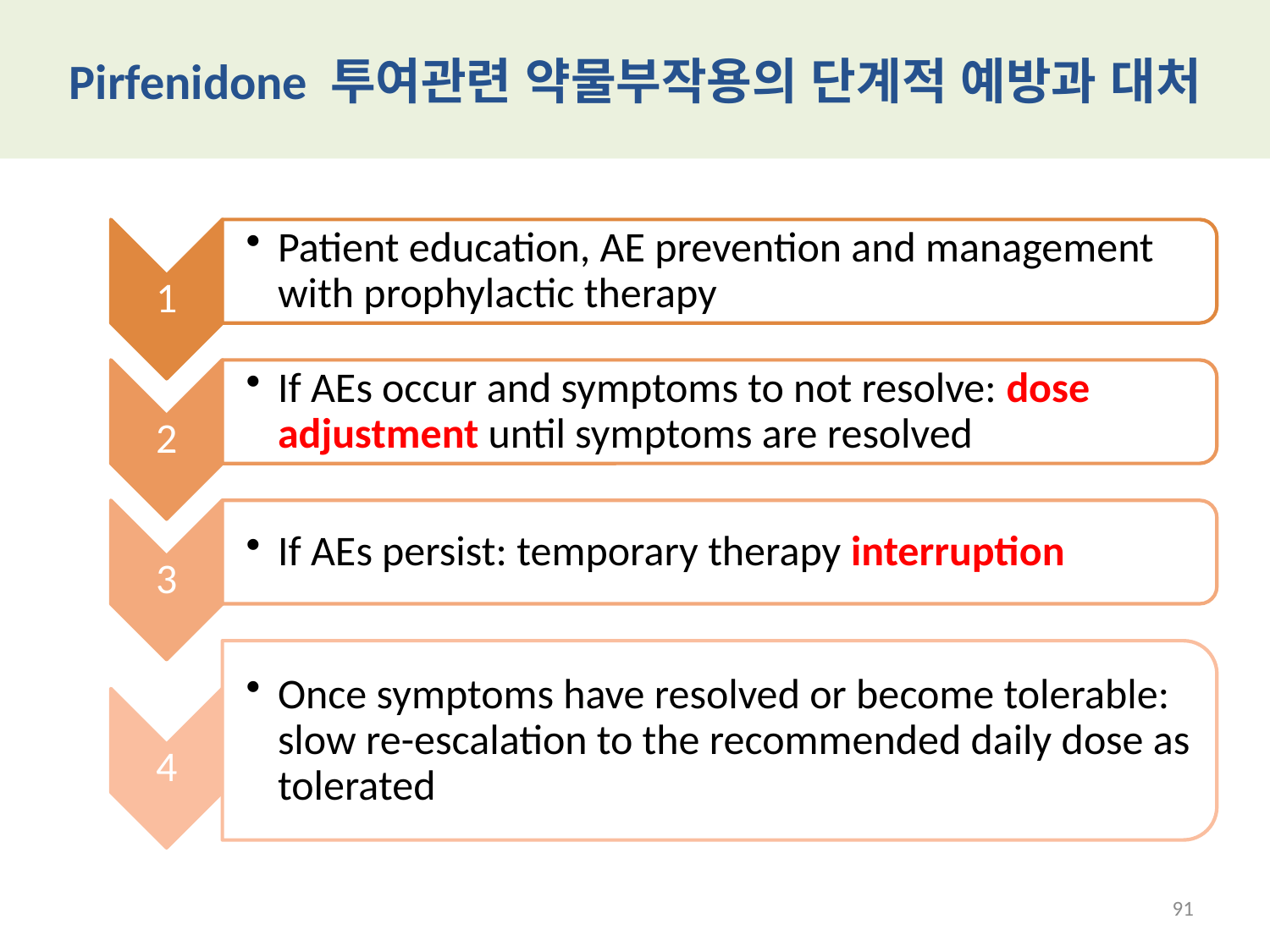

# Pirfenidone 투여관련 약물부작용의 단계적 예방과 대처
1
Patient education, AE prevention and management with prophylactic therapy
2
If AEs occur and symptoms to not resolve: dose adjustment until symptoms are resolved
3
If AEs persist: temporary therapy interruption
4
Once symptoms have resolved or become tolerable: slow re-escalation to the recommended daily dose as tolerated
91